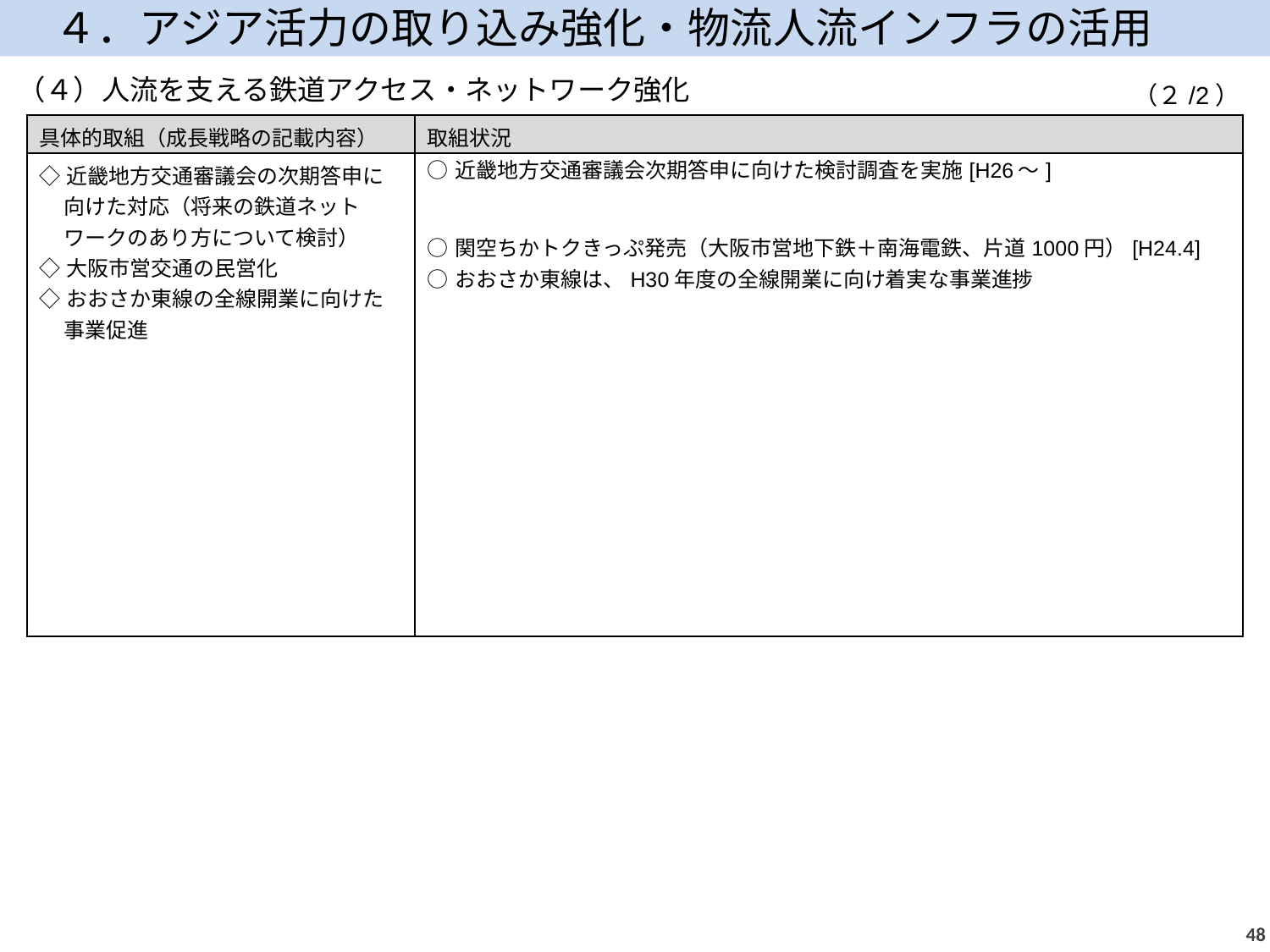

４．アジア活力の取り込み強化・物流人流インフラの活用
（４）人流を支える鉄道アクセス・ネットワーク強化
（２/2）
| 具体的取組（成長戦略の記載内容） | 取組状況 |
| --- | --- |
| ◇近畿地方交通審議会の次期答申に向けた対応（将来の鉄道ネットワークのあり方について検討） ◇大阪市営交通の民営化 ◇おおさか東線の全線開業に向けた事業促進 | ○近畿地方交通審議会次期答申に向けた検討調査を実施[H26～] ○関空ちかトクきっぷ発売（大阪市営地下鉄＋南海電鉄、片道1000円）[H24.4] ○おおさか東線は、H30年度の全線開業に向け着実な事業進捗 |
48